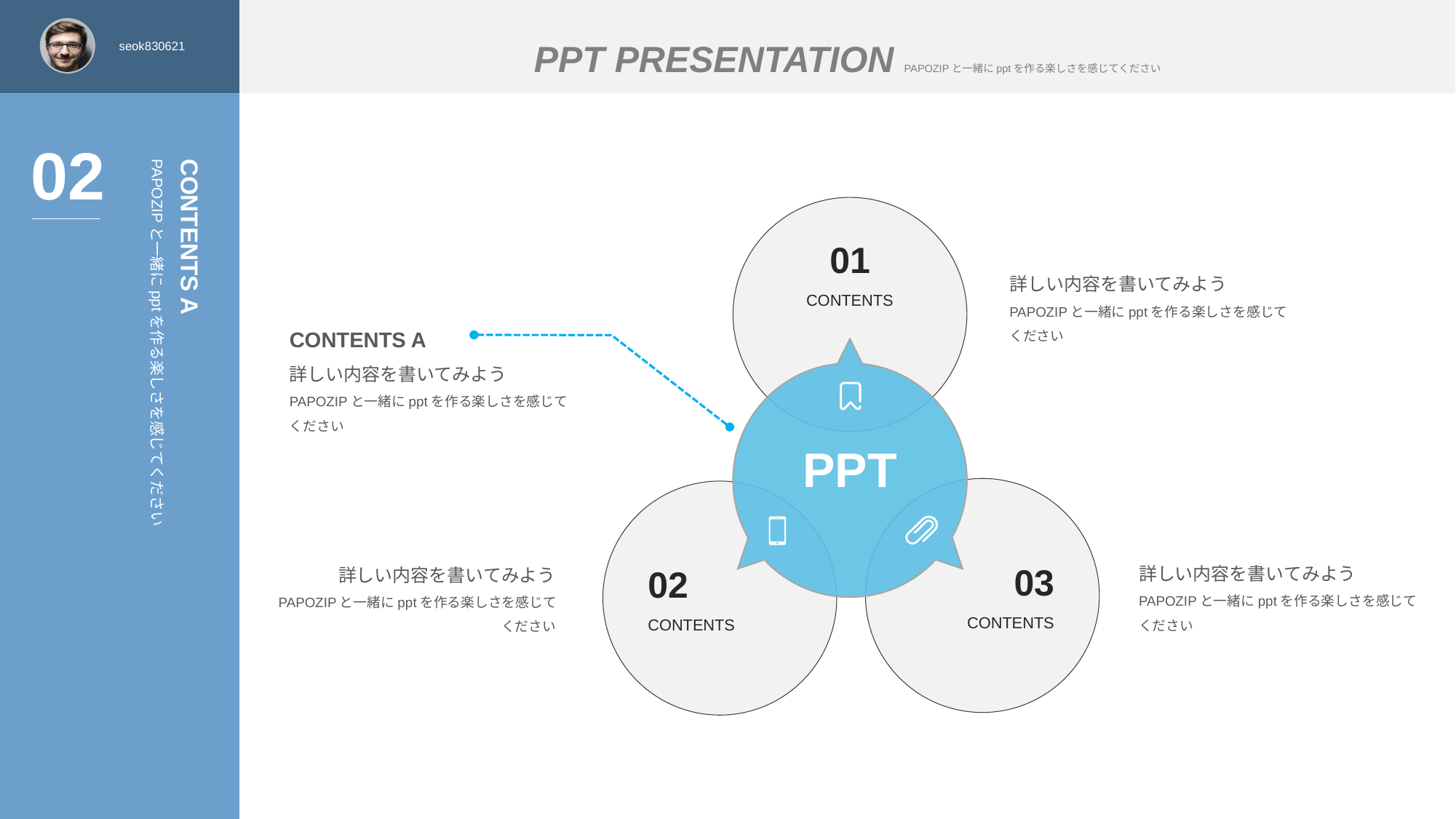

PPT PRESENTATION PAPOZIPと一緒にpptを作る楽しさを感じてください

seok830621
CONTENTS A
PAPOZIPと一緒にpptを作る楽しさを感じてください
02
01
CONTENTS
詳しい内容を書いてみよう
PAPOZIPと一緒にpptを作る楽しさを感じてください
CONTENTS A
詳しい内容を書いてみよう
PAPOZIPと一緒にpptを作る楽しさを感じてください

PPT

03
CONTENTS
02
CONTENTS

詳しい内容を書いてみよう
PAPOZIPと一緒にpptを作る楽しさを感じてください
詳しい内容を書いてみよう
PAPOZIPと一緒にpptを作る楽しさを感じてください